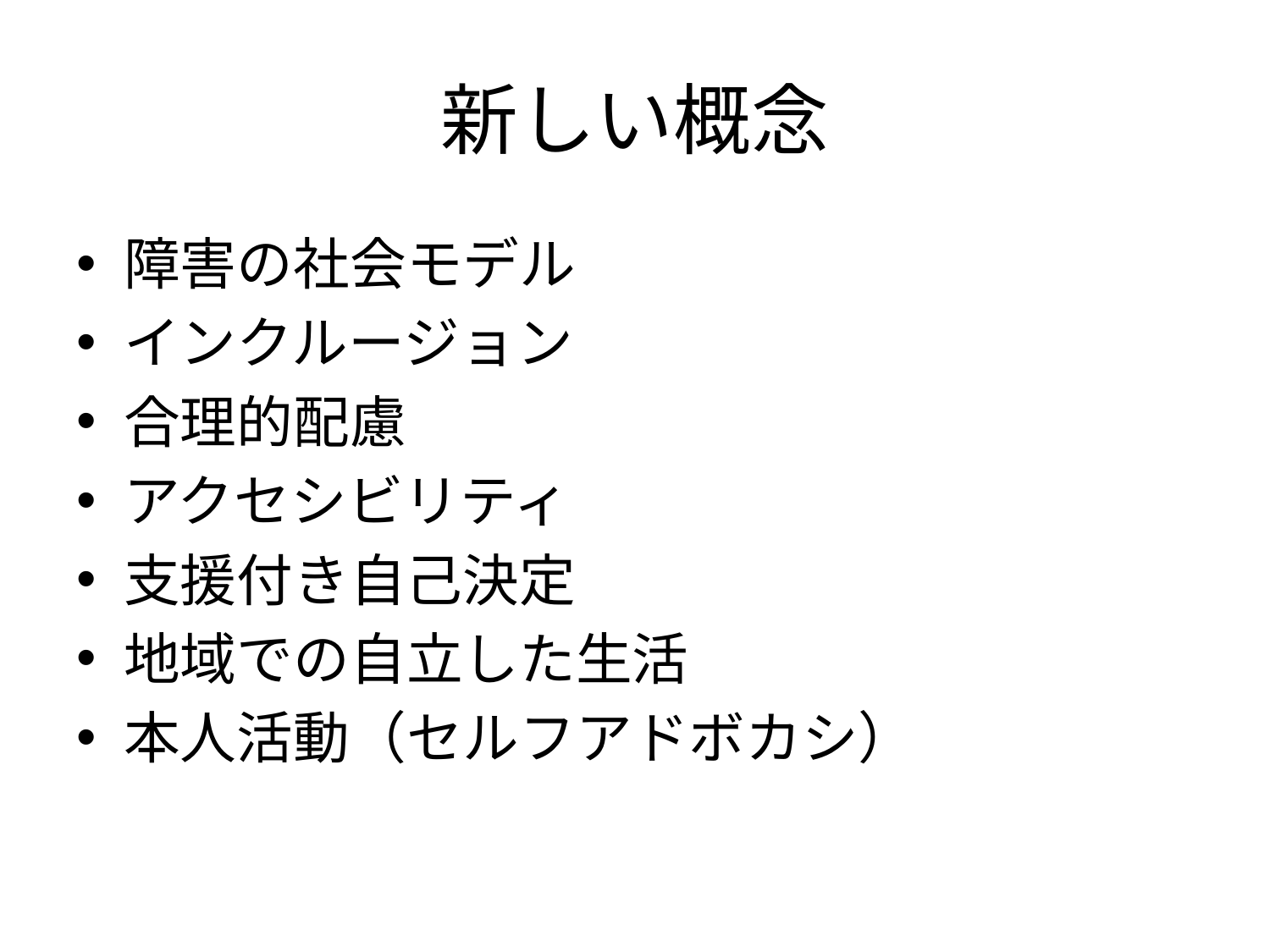

# 新しい概念
障害の社会モデル
インクルージョン
合理的配慮
アクセシビリティ
支援付き自己決定
地域での自立した生活
本人活動（セルフアドボカシ）